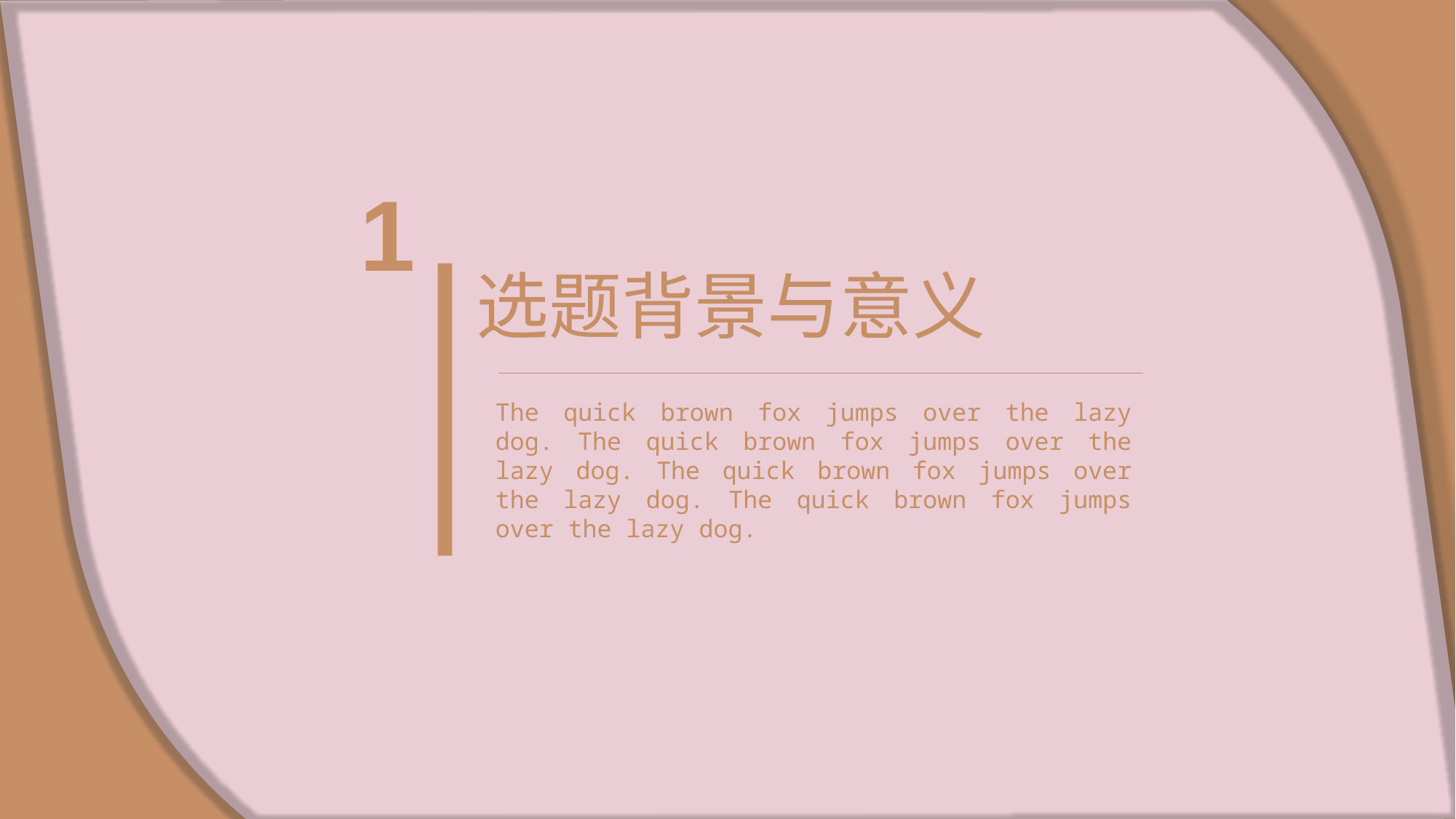

1
选题背景与意义

The quick brown fox jumps over the lazy dog. The quick brown fox jumps over the lazy dog. The quick brown fox jumps over the lazy dog. The quick brown fox jumps over the lazy dog.